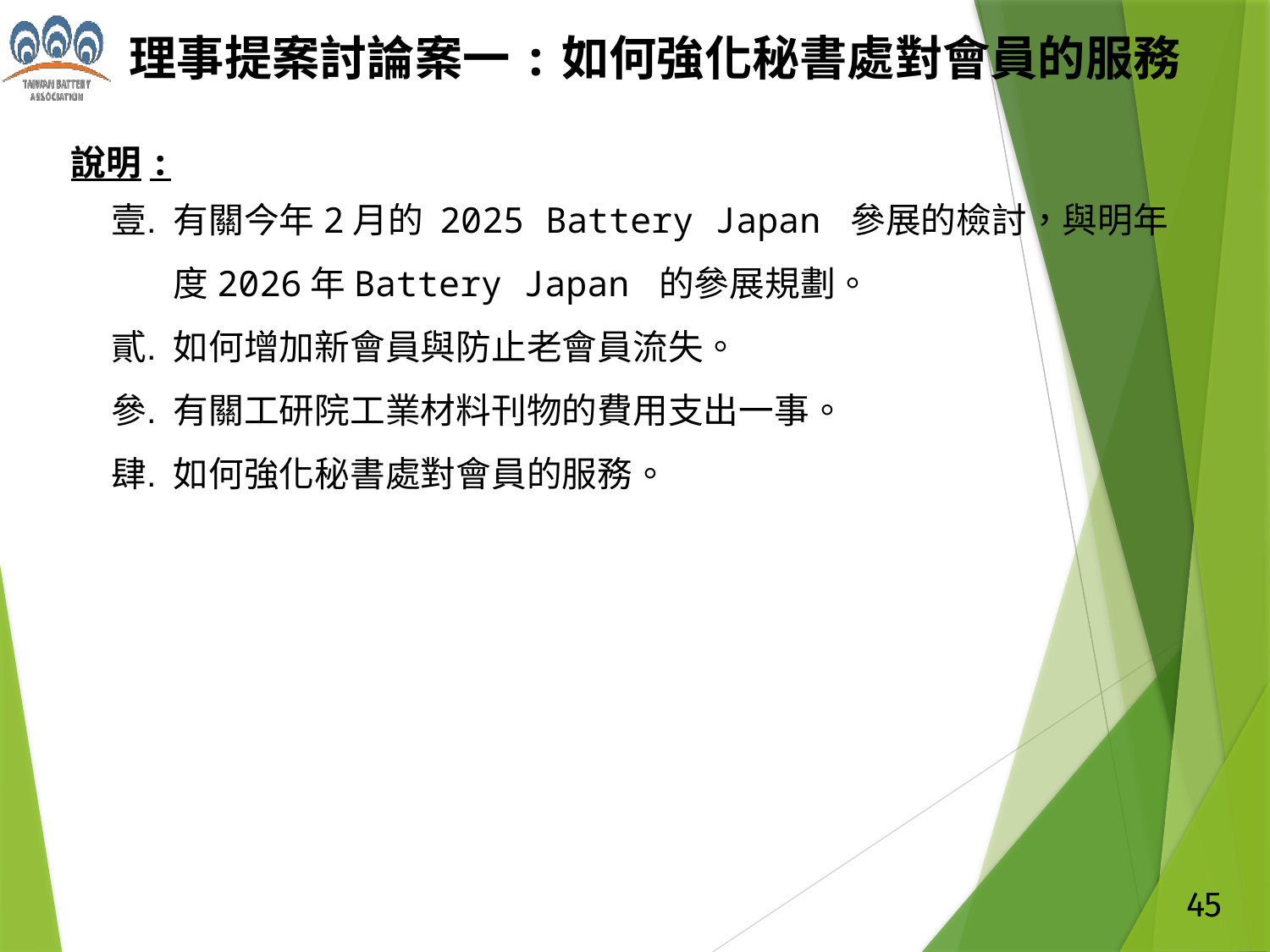

# 理事提案討論案一:如何強化秘書處對會員的服務
說明:
有關今年2月的 2025 Battery Japan 參展的檢討，與明年度2026年Battery Japan 的參展規劃。
如何增加新會員與防止老會員流失。
有關工研院工業材料刊物的費用支出一事。
如何強化秘書處對會員的服務。
45